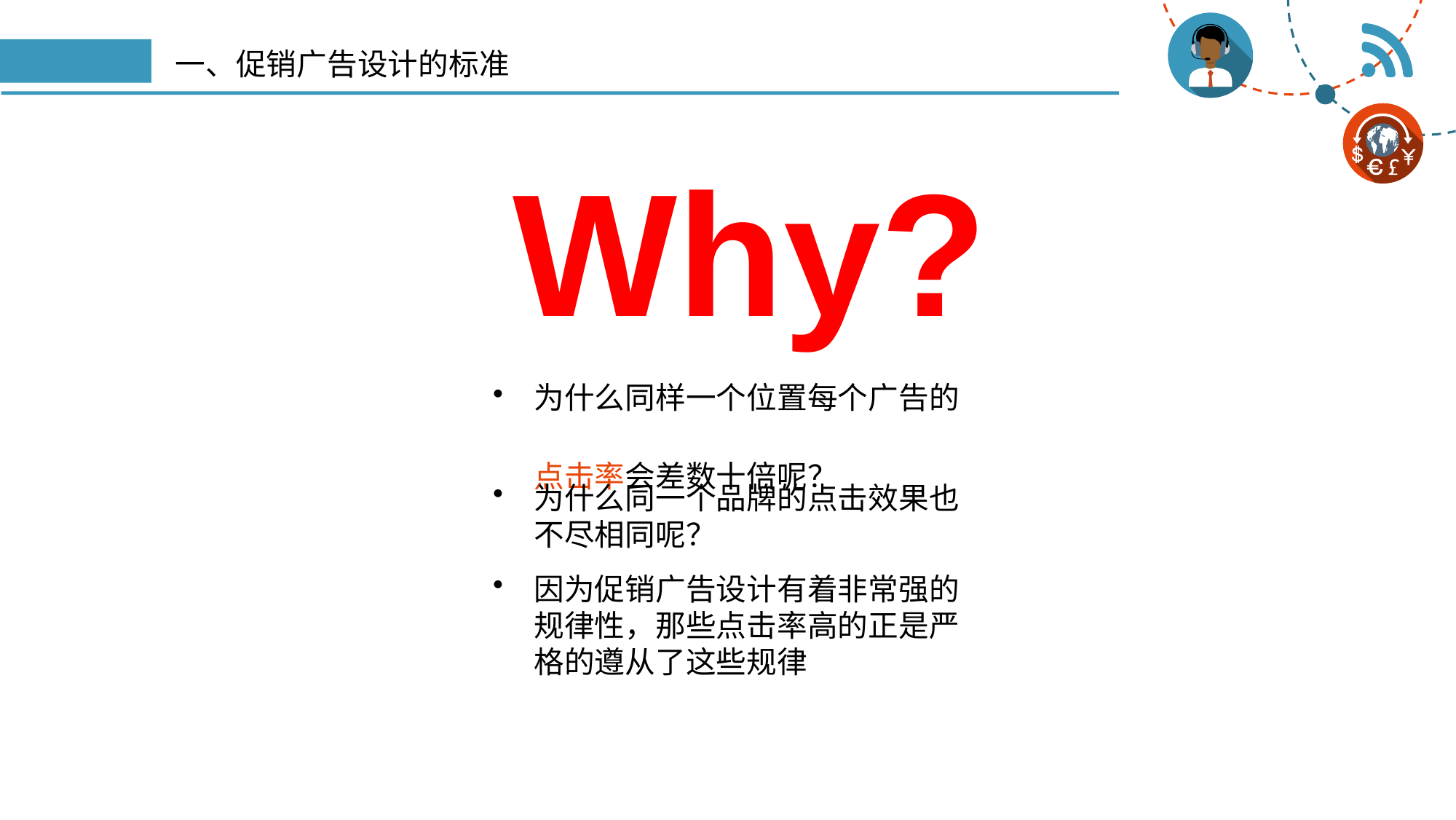

一、促销广告设计的标准
Why?
为什么同样一个位置每个广告的
     点击率会差数十倍呢？
为什么同一个品牌的点击效果也不尽相同呢？
因为促销广告设计有着非常强的规律性，那些点击率高的正是严格的遵从了这些规律